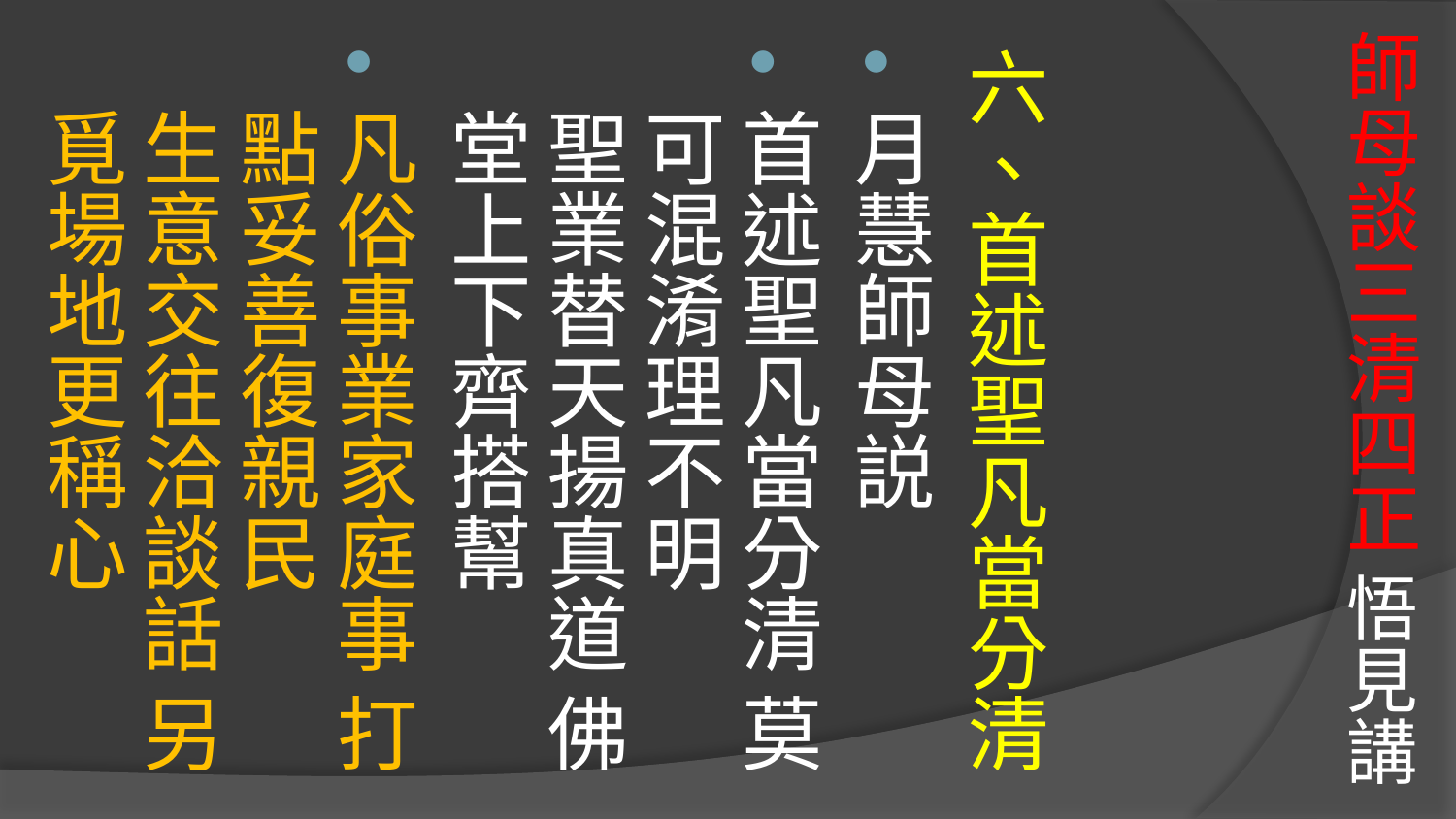

# 師母談三清四正 悟見講
六、首述聖凡當分清
月慧師母説
首述聖凡當分清 莫可混淆理不明 
聖業替天揚真道 佛堂上下齊搭幫
凡俗事業家庭事 打點妥善復親民
生意交往洽談話 另覓場地更稱心